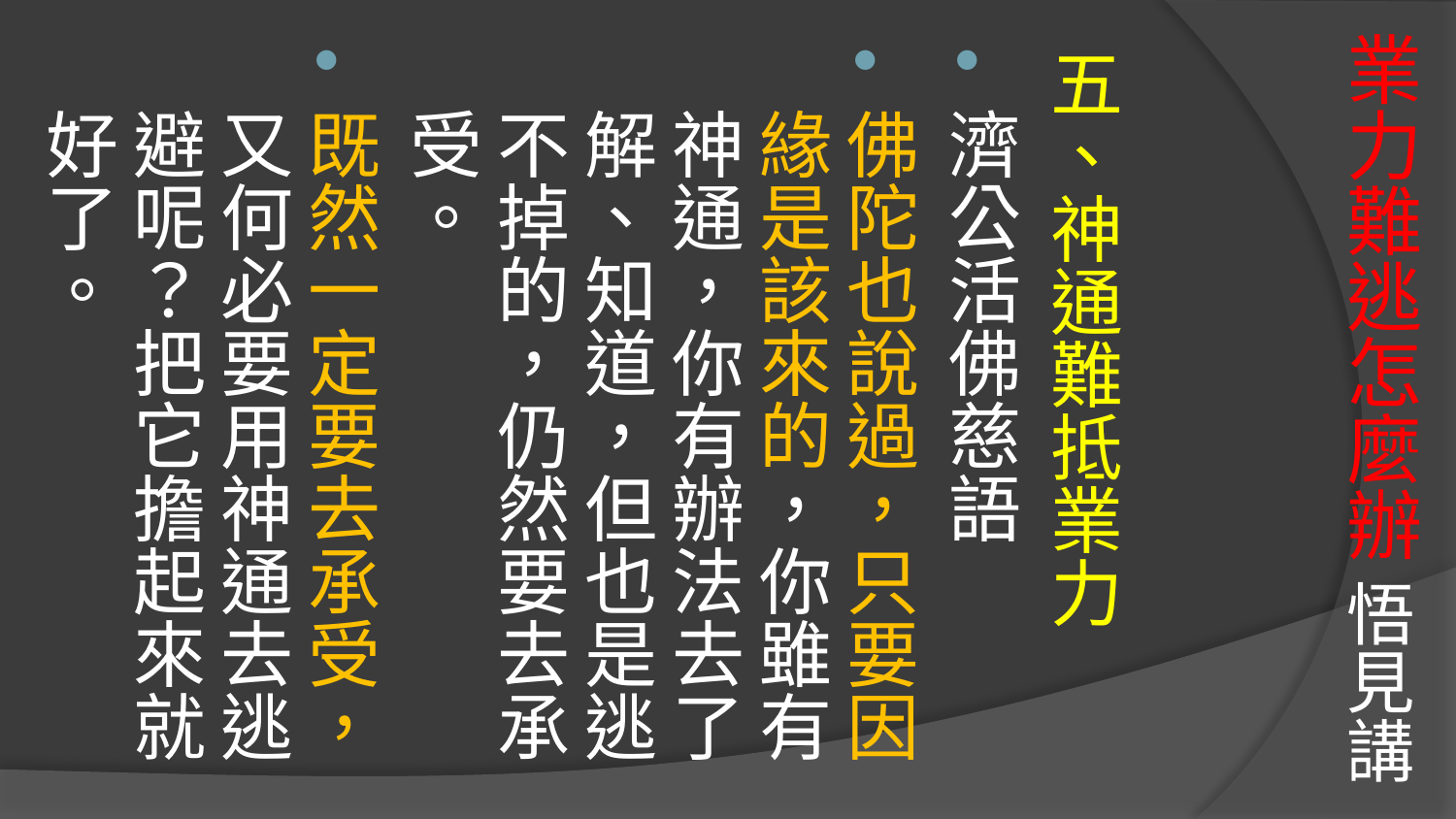

# 業力難逃怎麼辦 悟見講
五、神通難抵業力
濟公活佛慈語
佛陀也說過，只要因緣是該來的，你雖有神通，你有辦法去了解、知道，但也是逃不掉的，仍然要去承受。
既然一定要去承受，又何必要用神通去逃避呢？把它擔起來就好了。